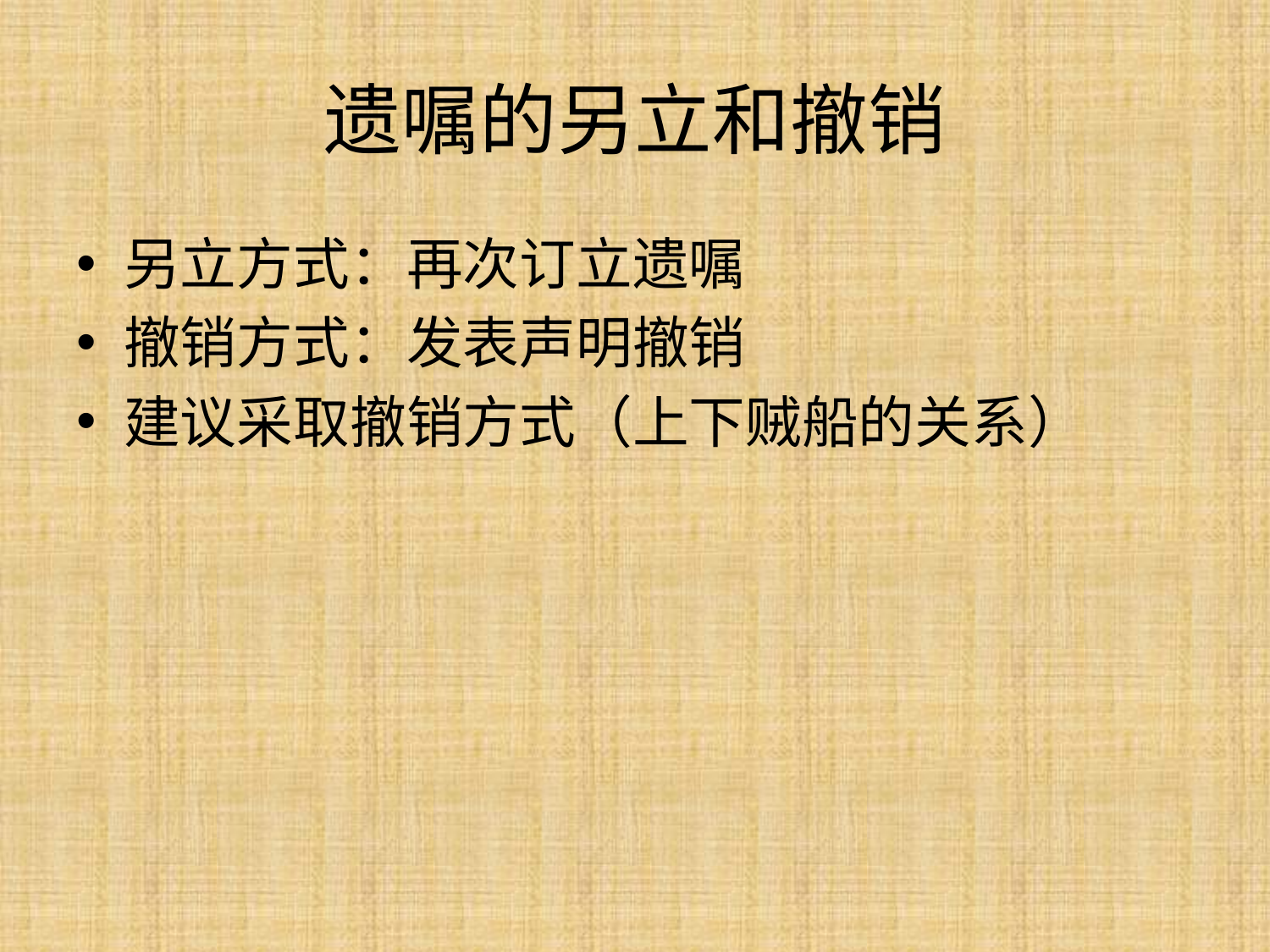

# 遗嘱的另立和撤销
另立方式：再次订立遗嘱
撤销方式：发表声明撤销
建议采取撤销方式（上下贼船的关系）